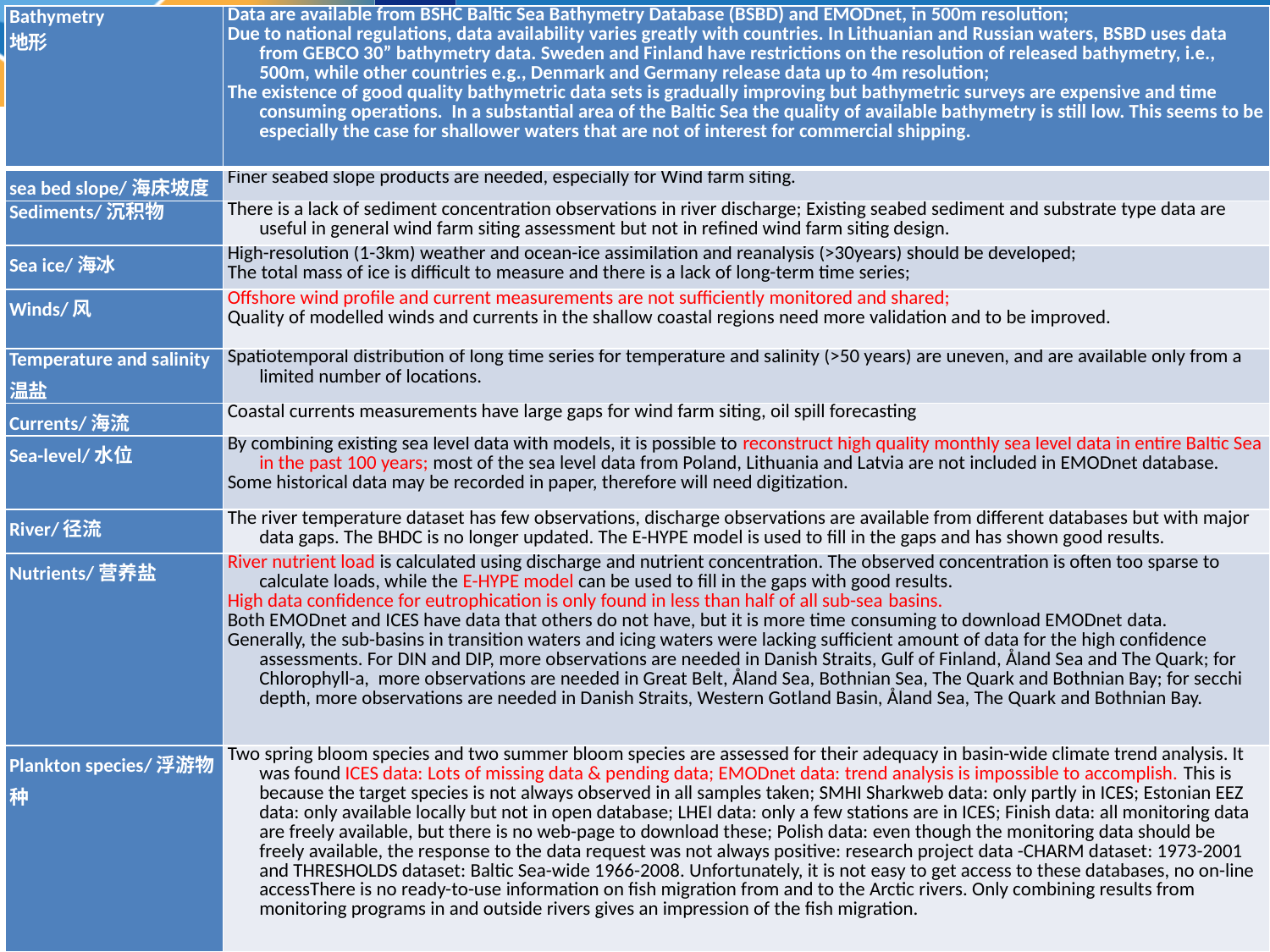

| Bathymetry 地形 | Data are available from BSHC Baltic Sea Bathymetry Database (BSBD) and EMODnet, in 500m resolution; Due to national regulations, data availability varies greatly with countries. In Lithuanian and Russian waters, BSBD uses data from GEBCO 30” bathymetry data. Sweden and Finland have restrictions on the resolution of released bathymetry, i.e., 500m, while other countries e.g., Denmark and Germany release data up to 4m resolution; The existence of good quality bathymetric data sets is gradually improving but bathymetric surveys are expensive and time consuming operations. In a substantial area of the Baltic Sea the quality of available bathymetry is still low. This seems to be especially the case for shallower waters that are not of interest for commercial shipping. |
| --- | --- |
| sea bed slope/海床坡度 | Finer seabed slope products are needed, especially for Wind farm siting. |
| Sediments/沉积物 | There is a lack of sediment concentration observations in river discharge; Existing seabed sediment and substrate type data are useful in general wind farm siting assessment but not in refined wind farm siting design. |
| Sea ice/海冰 | High-resolution (1-3km) weather and ocean-ice assimilation and reanalysis (>30years) should be developed; The total mass of ice is difficult to measure and there is a lack of long-term time series; |
| Winds/风 | Offshore wind profile and current measurements are not sufficiently monitored and shared; Quality of modelled winds and currents in the shallow coastal regions need more validation and to be improved. |
| Temperature and salinity 温盐 | Spatiotemporal distribution of long time series for temperature and salinity (>50 years) are uneven, and are available only from a limited number of locations. |
| Currents/海流 | Coastal currents measurements have large gaps for wind farm siting, oil spill forecasting |
| Sea-level/水位 | By combining existing sea level data with models, it is possible to reconstruct high quality monthly sea level data in entire Baltic Sea in the past 100 years; most of the sea level data from Poland, Lithuania and Latvia are not included in EMODnet database. Some historical data may be recorded in paper, therefore will need digitization. |
| River/径流 | The river temperature dataset has few observations, discharge observations are available from different databases but with major data gaps. The BHDC is no longer updated. The E-HYPE model is used to fill in the gaps and has shown good results. |
| Nutrients/营养盐 | River nutrient load is calculated using discharge and nutrient concentration. The observed concentration is often too sparse to calculate loads, while the E-HYPE model can be used to fill in the gaps with good results. High data confidence for eutrophication is only found in less than half of all sub-sea ­basins. Both EMODnet and ICES have data that others do not have, but it is more time ­consuming to download EMODnet data. Generally, the sub-basins in transition waters and icing waters were lacking sufficient amount of data for the high confidence assessments. For DIN and DIP, more observations are needed in Danish Straits, Gulf of Finland, Åland Sea and The Quark; for Chlorophyll-a, more observations are needed in Great Belt, Åland Sea, Bothnian Sea, The Quark and Bothnian Bay; for secchi depth, more observations are needed in Danish Straits, Western Gotland Basin, Åland Sea, The Quark and Bothnian Bay. |
| Plankton species/浮游物种 | Two spring bloom species and two summer bloom species are assessed for their adequacy in basin-wide climate trend analysis. It was found ICES data: Lots of missing data & pending data; EMODnet data: trend analysis is impossible to accomplish. This is because the target species is not always observed in all samples taken; SMHI Sharkweb data: only partly in ICES; Estonian EEZ data: only available locally but not in open database; LHEI data: only a few stations are in ICES; Finish data: all monitoring data are freely available, but there is no web-page to download these; Polish data: even though the monitoring data should be freely available, the response to the data request was not always positive: research project data -CHARM dataset: 1973-2001 and THRESHOLDS dataset: Baltic Sea-wide 1966-2008. Unfortunately, it is not easy to get access to these databases, no on-line accessThere is no ready-to-use information on fish migration from and to the Arctic rivers. Only combining results from monitoring programs in and outside rivers gives an impression of the fish migration. |
#